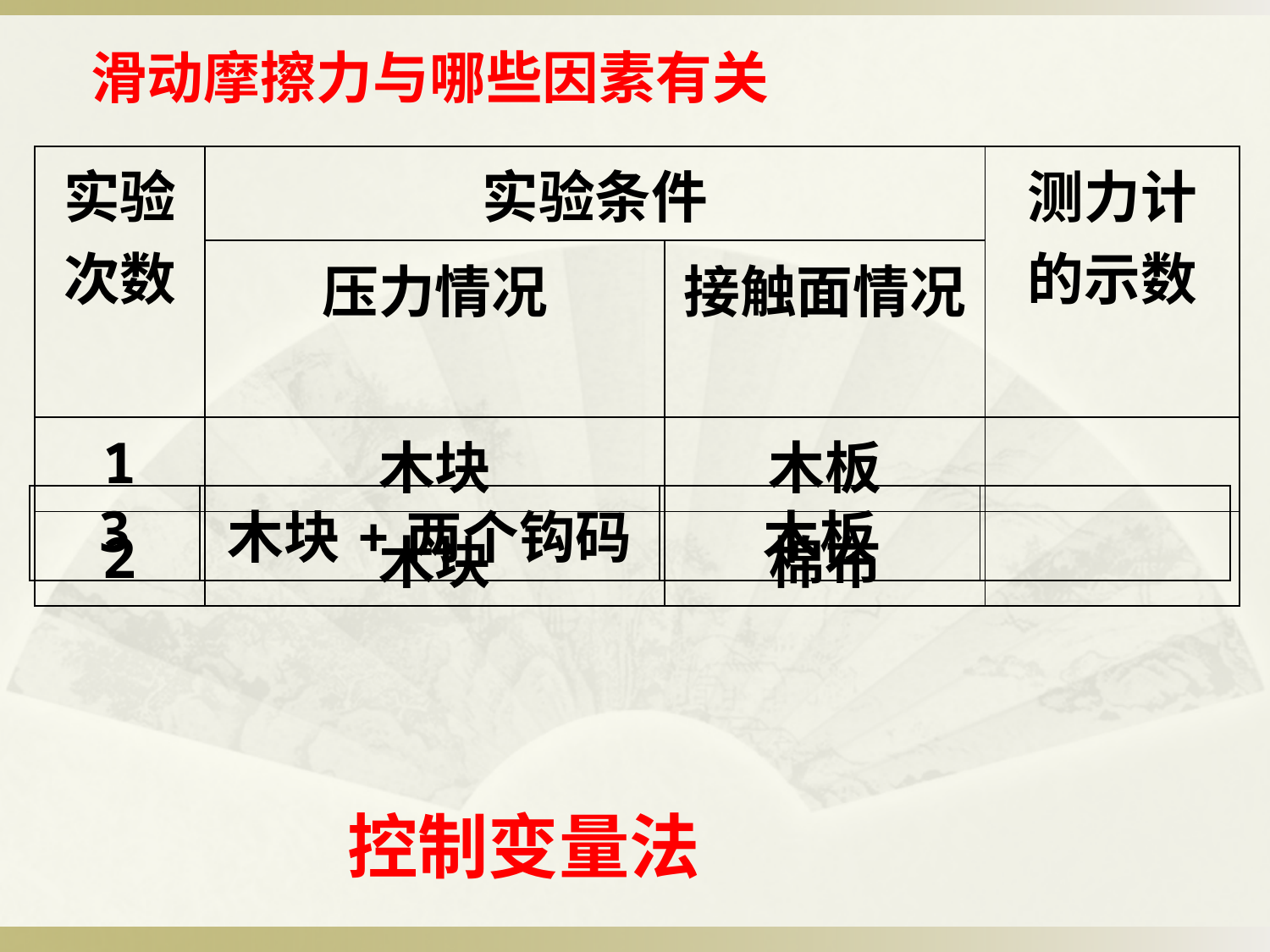

滑动摩擦力与哪些因素有关
| 实验次数 | 实验条件 |  | 测力计 的示数 |
| --- | --- | --- | --- |
|  | 压力情况 | 接触面情况 |  |
| 1 | 木块 | 木板 |  |
| 2 | 木块 | 棉布 |  |
| 3 | 木块+两个钩码 | 木板 |  |
| --- | --- | --- | --- |
控制变量法